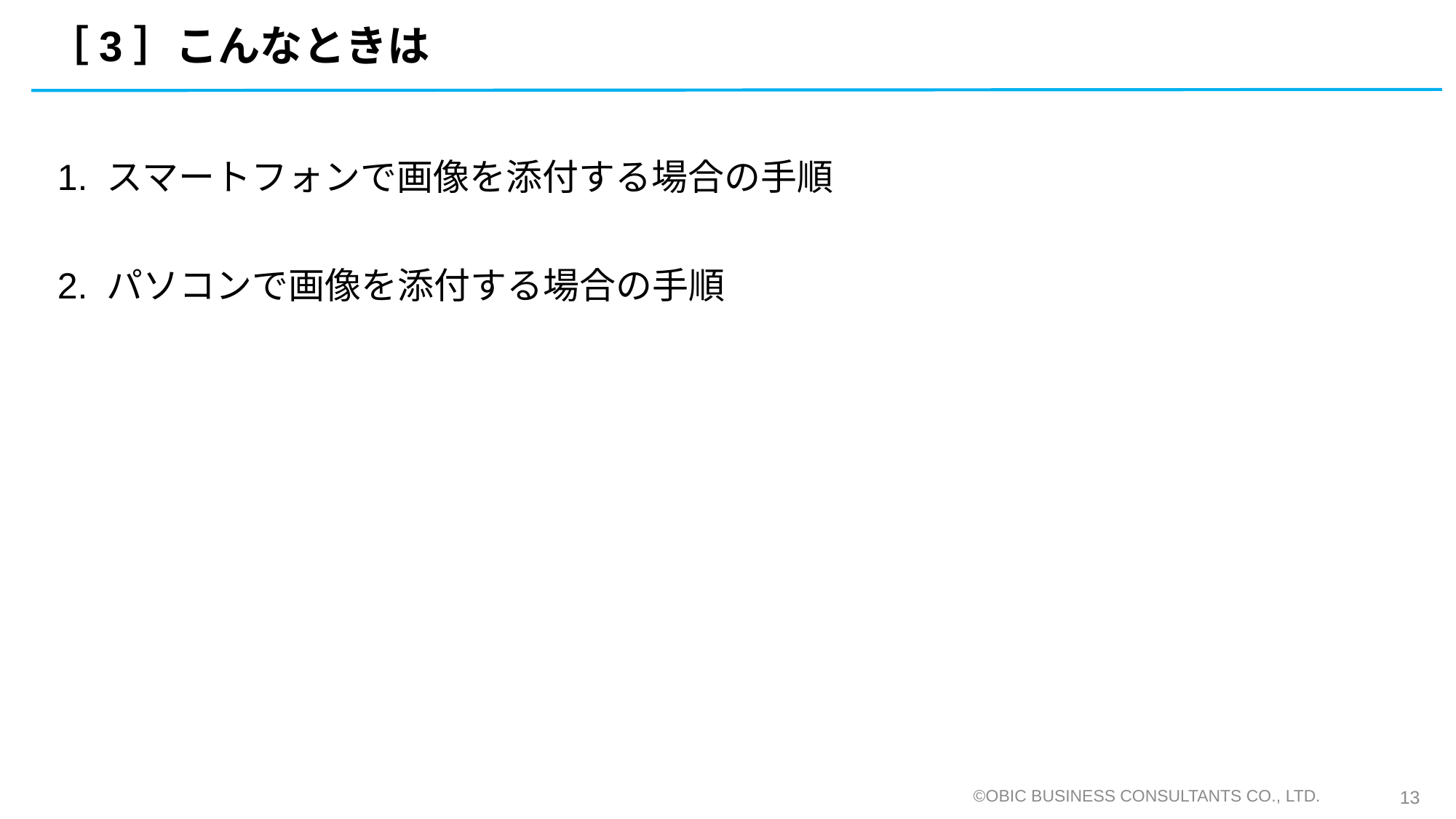

# ［3］こんなときは

1. スマートフォンで画像を添付する場合の手順

2. パソコンで画像を添付する場合の手順
©OBIC BUSINESS CONSULTANTS CO., LTD.
13